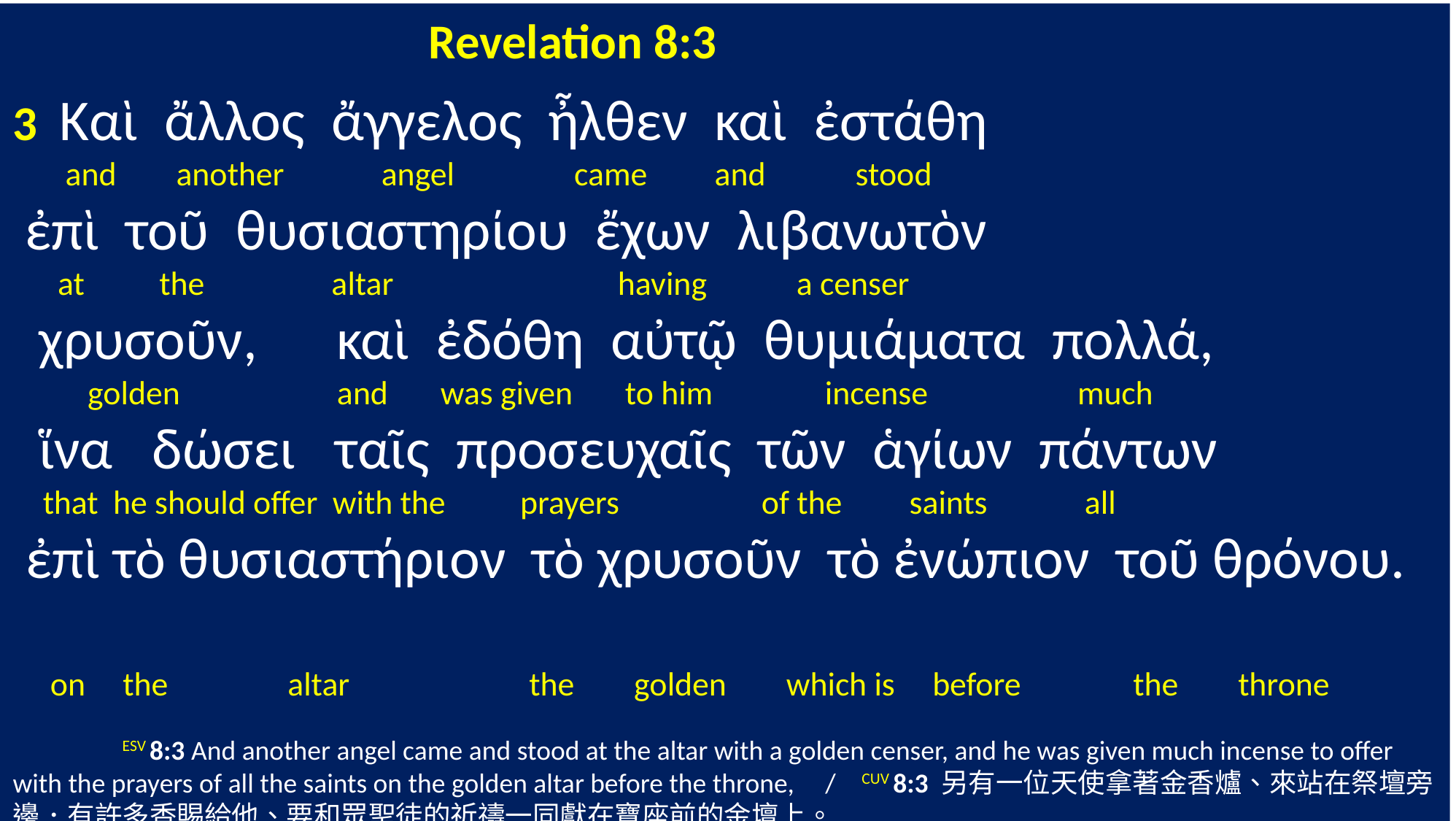

Revelation 8:3

3  Καὶ  ἄλλος  ἄγγελος  ἦλθεν  καὶ  ἐστάθη
       and        another             angel                came         and            stood
 ἐπὶ  τοῦ  θυσιαστηρίου  ἔχων  λιβανωτὸν
      at          the                 altar                              having            a censer
  χρυσοῦν,      καὶ  ἐδόθη  αὐτῷ  θυμιάματα  πολλά,
          golden                     and       was given       to him               incense                    much
  ἵνα   δώσει   ταῖς  προσευχαῖς  τῶν  ἁγίων  πάντων
    that  he should offer  with the          prayers                   of the         saints             all
 ἐπὶ τὸ θυσιαστήριον  τὸ χρυσοῦν  τὸ ἐνώπιον  τοῦ θρόνου.
     on     the                altar                        the        golden        which is     before               the        throne

	ESV 8:3 And another angel came and stood at the altar with a golden censer, and he was given much incense to offer with the prayers of all the saints on the golden altar before the throne,     /    CUV 8:3 另有一位天使拿著金香爐、來站在祭壇旁邊．有許多香賜給他、要和眾聖徒的祈禱一同獻在寶座前的金壇上。